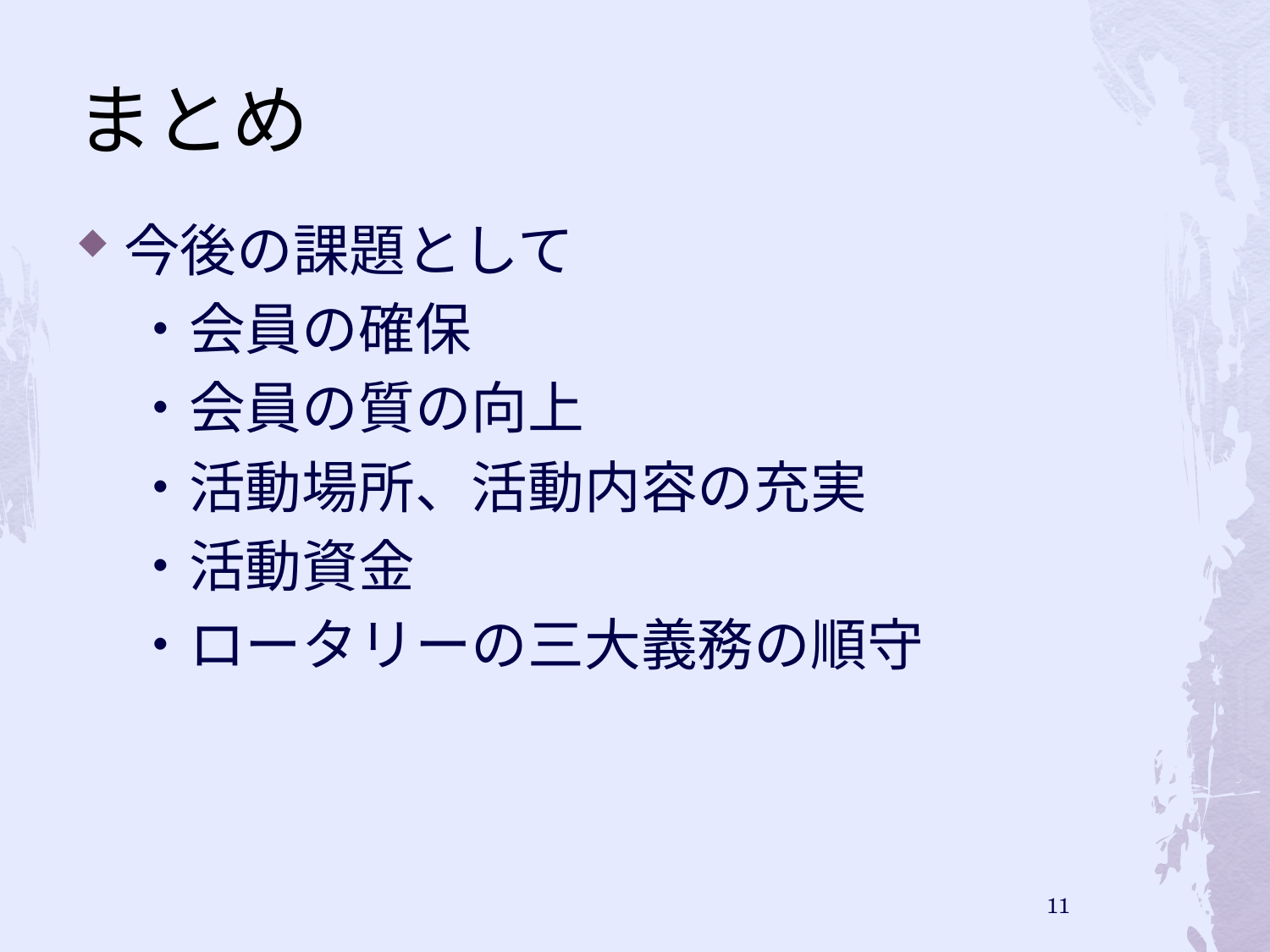

# まとめ
今後の課題として
　・会員の確保
　・会員の質の向上
　・活動場所、活動内容の充実
　・活動資金
　・ロータリーの三大義務の順守

11